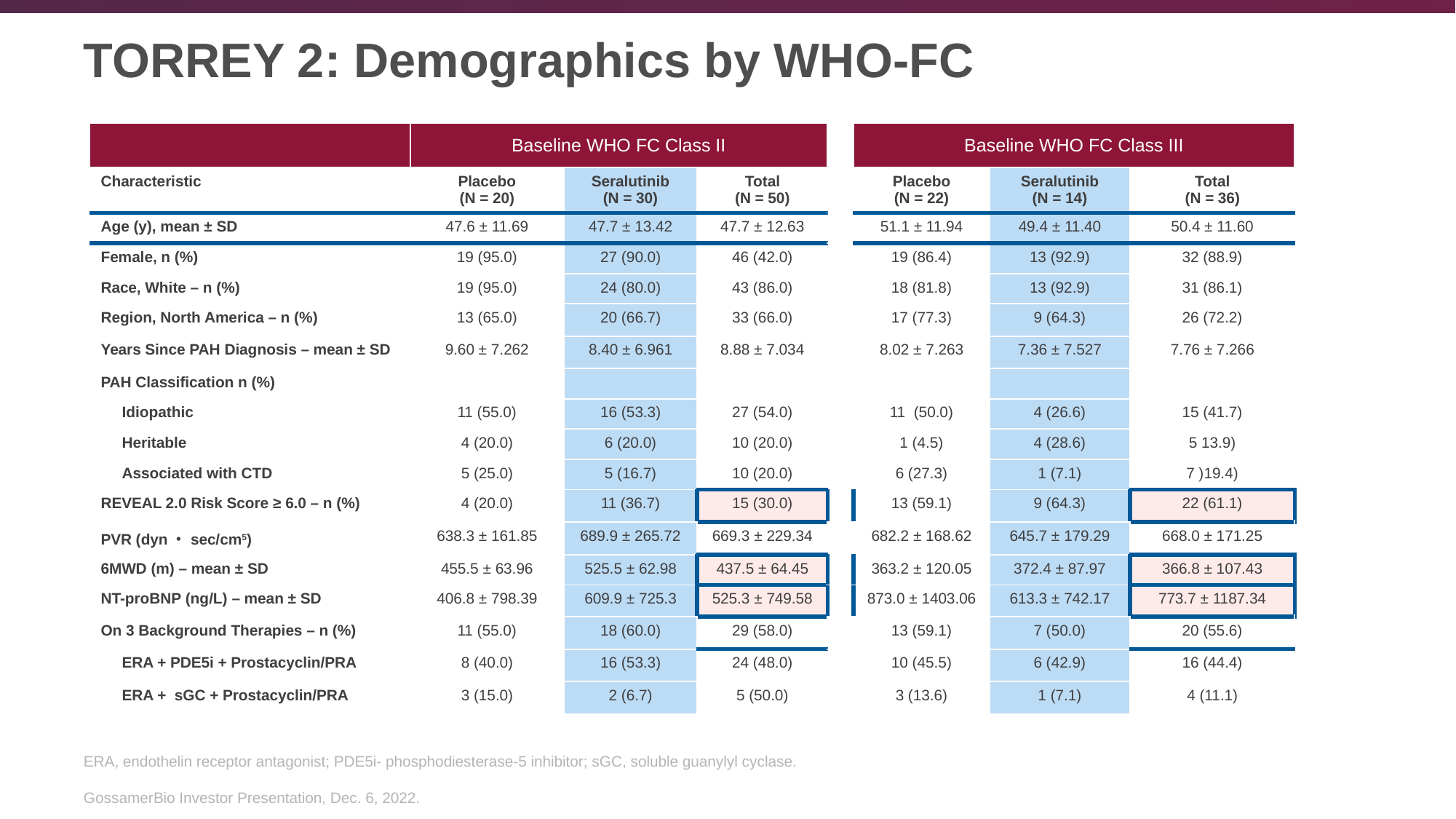

# TORREY 2: Demographics by WHO-FC
|  | Baseline WHO FC Class II |  |  |  | Baseline WHO FC Class III |  |  |
| --- | --- | --- | --- | --- | --- | --- | --- |
| Characteristic | Placebo (N = 20) | Seralutinib (N = 30) | Total (N = 50) |  | Placebo (N = 22) | Seralutinib (N = 14) | Total (N = 36) |
| Age (y), mean ± SD | 47.6 ± 11.69 | 47.7 ± 13.42 | 47.7 ± 12.63 |  | 51.1 ± 11.94 | 49.4 ± 11.40 | 50.4 ± 11.60 |
| Female, n (%) | 19 (95.0) | 27 (90.0) | 46 (42.0) |  | 19 (86.4) | 13 (92.9) | 32 (88.9) |
| Race, White – n (%) | 19 (95.0) | 24 (80.0) | 43 (86.0) |  | 18 (81.8) | 13 (92.9) | 31 (86.1) |
| Region, North America – n (%) | 13 (65.0) | 20 (66.7) | 33 (66.0) |  | 17 (77.3) | 9 (64.3) | 26 (72.2) |
| Years Since PAH Diagnosis – mean ± SD | 9.60 ± 7.262 | 8.40 ± 6.961 | 8.88 ± 7.034 |  | 8.02 ± 7.263 | 7.36 ± 7.527 | 7.76 ± 7.266 |
| PAH Classification n (%) |  |  |  |  |  |  |  |
| Idiopathic | 11 (55.0) | 16 (53.3) | 27 (54.0) |  | 11 (50.0) | 4 (26.6) | 15 (41.7) |
| Heritable | 4 (20.0) | 6 (20.0) | 10 (20.0) |  | 1 (4.5) | 4 (28.6) | 5 13.9) |
| Associated with CTD | 5 (25.0) | 5 (16.7) | 10 (20.0) |  | 6 (27.3) | 1 (7.1) | 7 )19.4) |
| REVEAL 2.0 Risk Score ≥ 6.0 – n (%) | 4 (20.0) | 11 (36.7) | 15 (30.0) |  | 13 (59.1) | 9 (64.3) | 22 (61.1) |
| PVR (dyn・sec/cm5) | 638.3 ± 161.85 | 689.9 ± 265.72 | 669.3 ± 229.34 |  | 682.2 ± 168.62 | 645.7 ± 179.29 | 668.0 ± 171.25 |
| 6MWD (m) – mean ± SD | 455.5 ± 63.96 | 525.5 ± 62.98 | 437.5 ± 64.45 |  | 363.2 ± 120.05 | 372.4 ± 87.97 | 366.8 ± 107.43 |
| NT-proBNP (ng/L) – mean ± SD | 406.8 ± 798.39 | 609.9 ± 725.3 | 525.3 ± 749.58 |  | 873.0 ± 1403.06 | 613.3 ± 742.17 | 773.7 ± 1187.34 |
| On 3 Background Therapies – n (%) | 11 (55.0) | 18 (60.0) | 29 (58.0) |  | 13 (59.1) | 7 (50.0) | 20 (55.6) |
| ERA + PDE5i + Prostacyclin/PRA | 8 (40.0) | 16 (53.3) | 24 (48.0) |  | 10 (45.5) | 6 (42.9) | 16 (44.4) |
| ERA + sGC + Prostacyclin/PRA | 3 (15.0) | 2 (6.7) | 5 (50.0) |  | 3 (13.6) | 1 (7.1) | 4 (11.1) |
ERA, endothelin receptor antagonist; PDE5i- phosphodiesterase-5 inhibitor; sGC, soluble guanylyl cyclase.

GossamerBio Investor Presentation, Dec. 6, 2022.